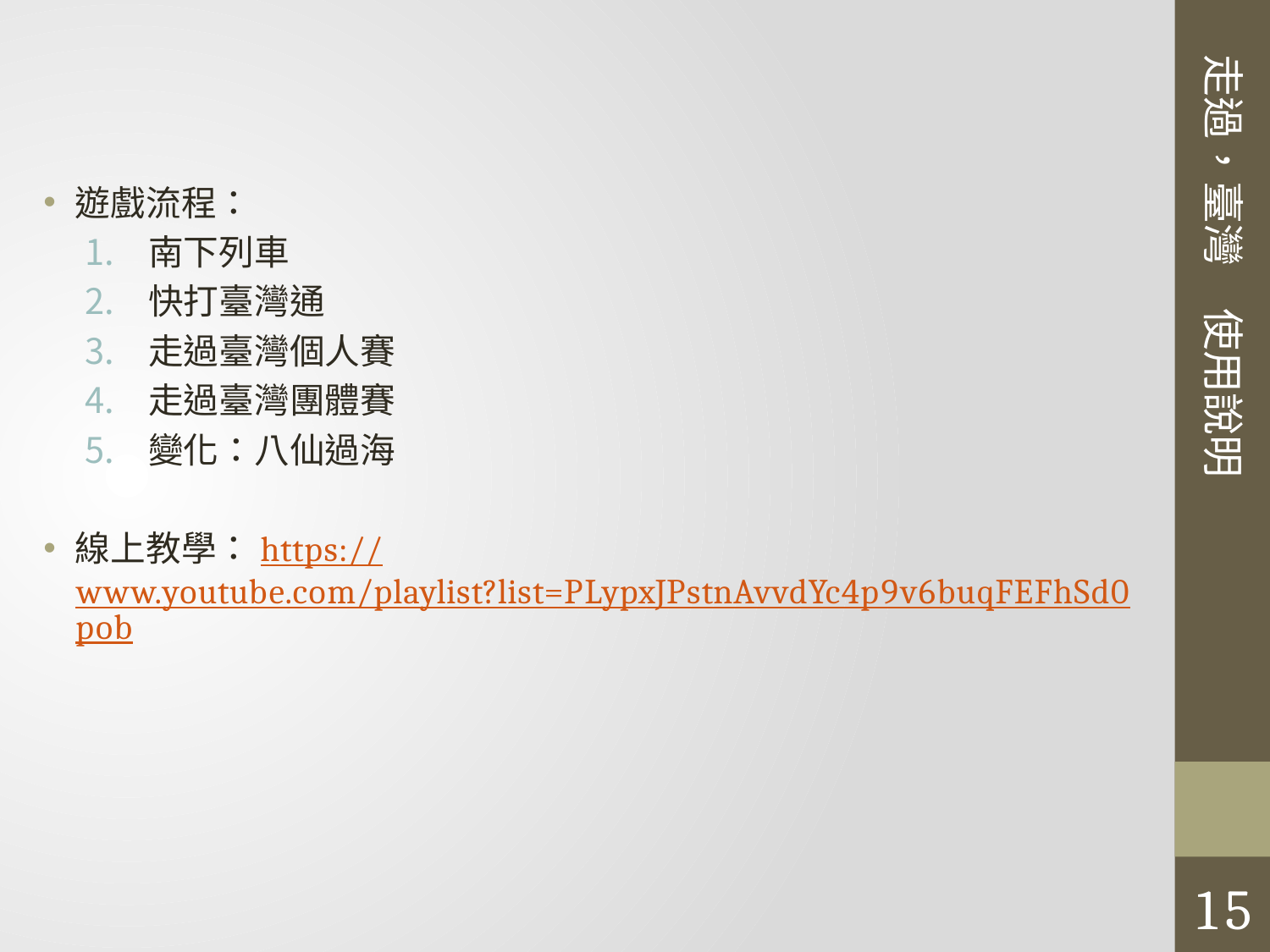

走過，臺灣　使用說明
遊戲流程：
南下列車
快打臺灣通
走過臺灣個人賽
走過臺灣團體賽
變化：八仙過海

線上教學：https://www.youtube.com/playlist?list=PLypxJPstnAvvdYc4p9v6buqFEFhSd0pob
15